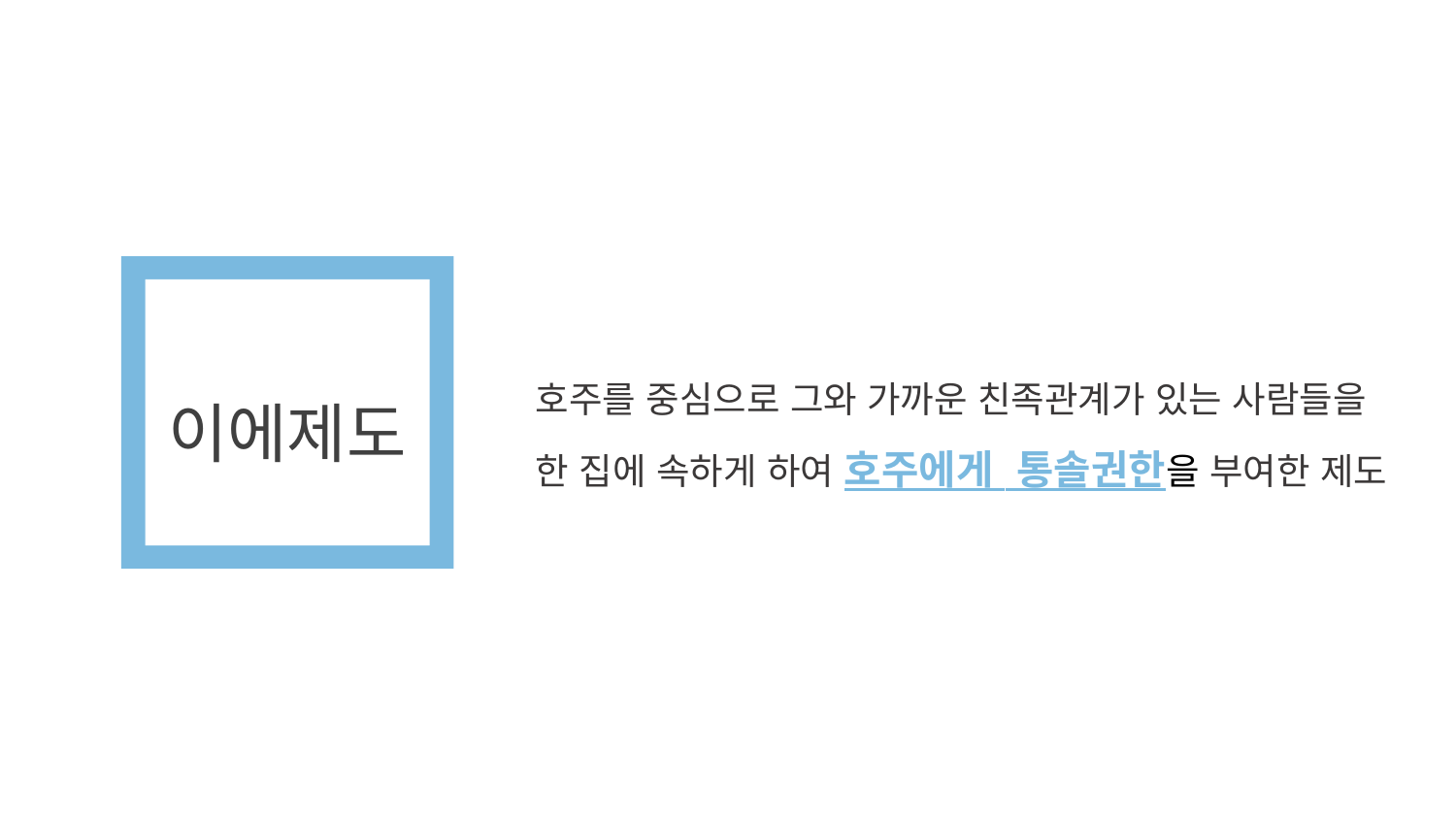

이에제도

호주를 중심으로 그와 가까운 친족관계가 있는 사람들을
한 집에 속하게 하여 호주에게  통솔권한을 부여한 제도